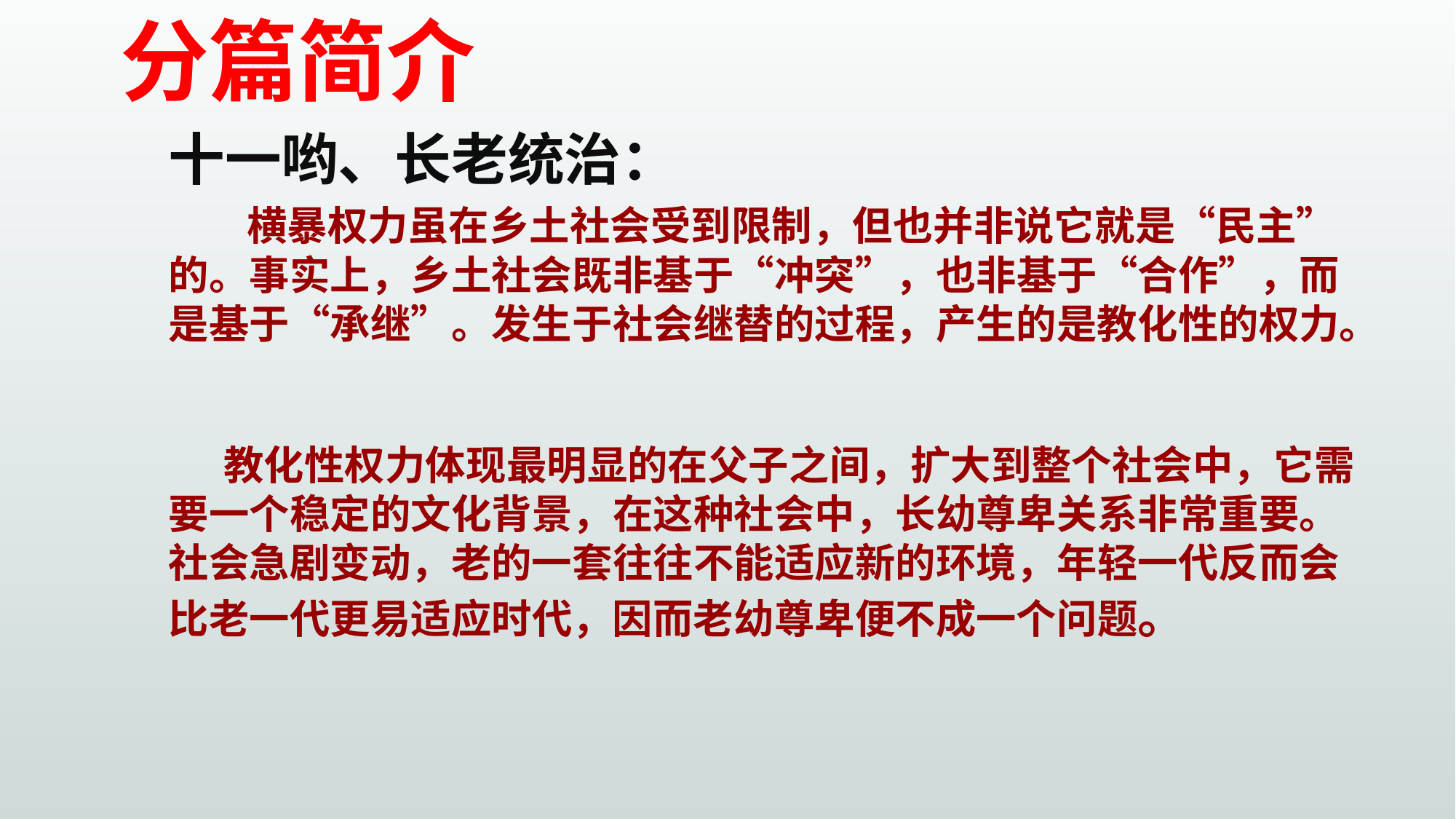

分篇简介
十一哟、长老统治：
      横暴权力虽在乡土社会受到限制，但也并非说它就是“民主”的。事实上，乡土社会既非基于“冲突”，也非基于“合作”，而是基于“承继”。发生于社会继替的过程，产生的是教化性的权力。

     教化性权力体现最明显的在父子之间，扩大到整个社会中，它需要一个稳定的文化背景，在这种社会中，长幼尊卑关系非常重要。社会急剧变动，老的一套往往不能适应新的环境，年轻一代反而会比老一代更易适应时代，因而老幼尊卑便不成一个问题。